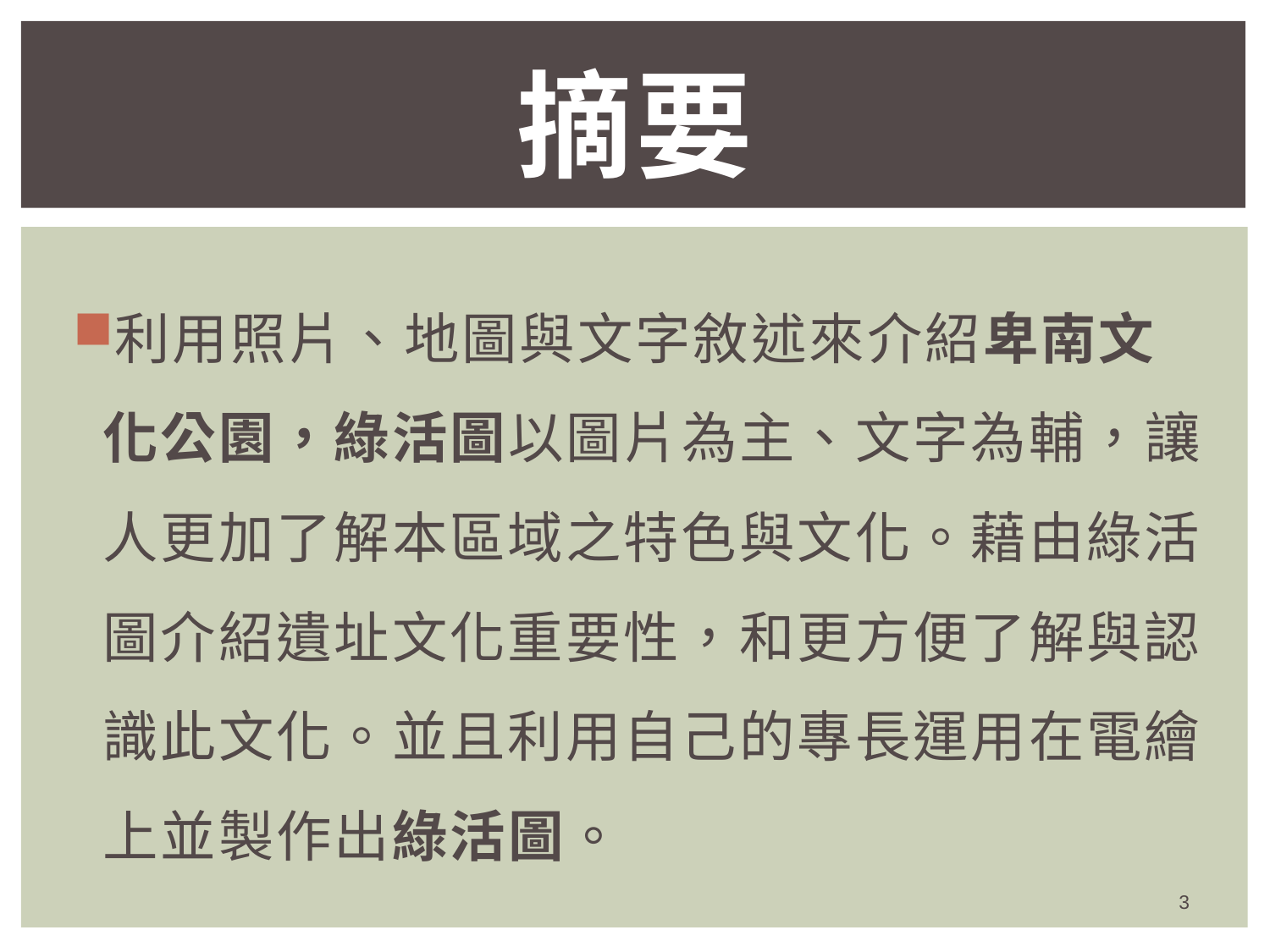

# 摘要
利用照片、地圖與文字敘述來介紹卑南文化公園，綠活圖以圖片為主、文字為輔，讓人更加了解本區域之特色與文化。藉由綠活圖介紹遺址文化重要性，和更方便了解與認識此文化。並且利用自己的專長運用在電繪上並製作出綠活圖。
3